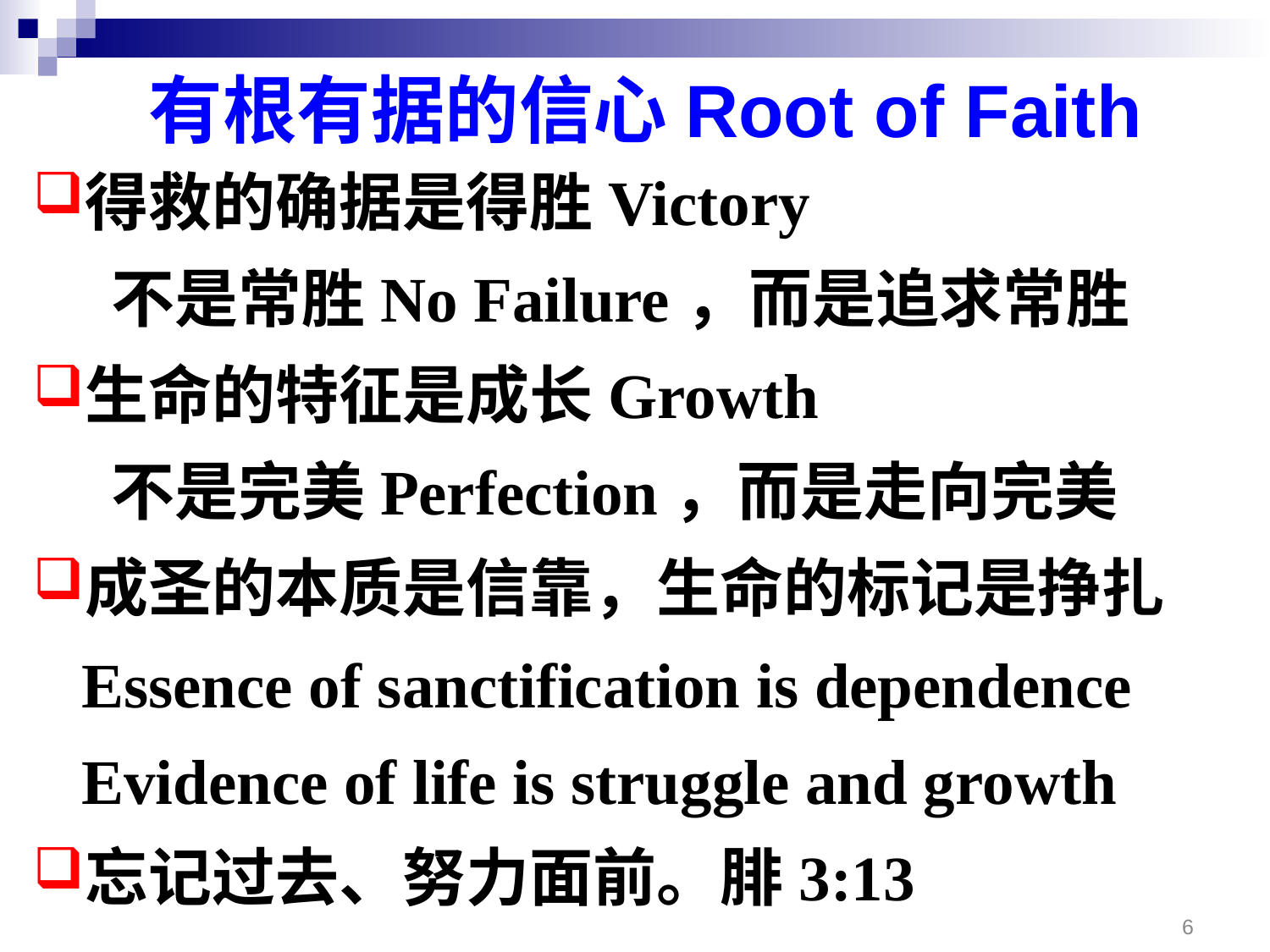

有根有据的信心Root of Faith
得救的确据是得胜Victory
	 不是常胜No Failure，而是追求常胜
生命的特征是成长Growth
	 不是完美Perfection，而是走向完美
成圣的本质是信靠，生命的标记是挣扎
	Essence of sanctification is dependence
	Evidence of life is struggle and growth
忘记过去、努力面前。腓3:13
6